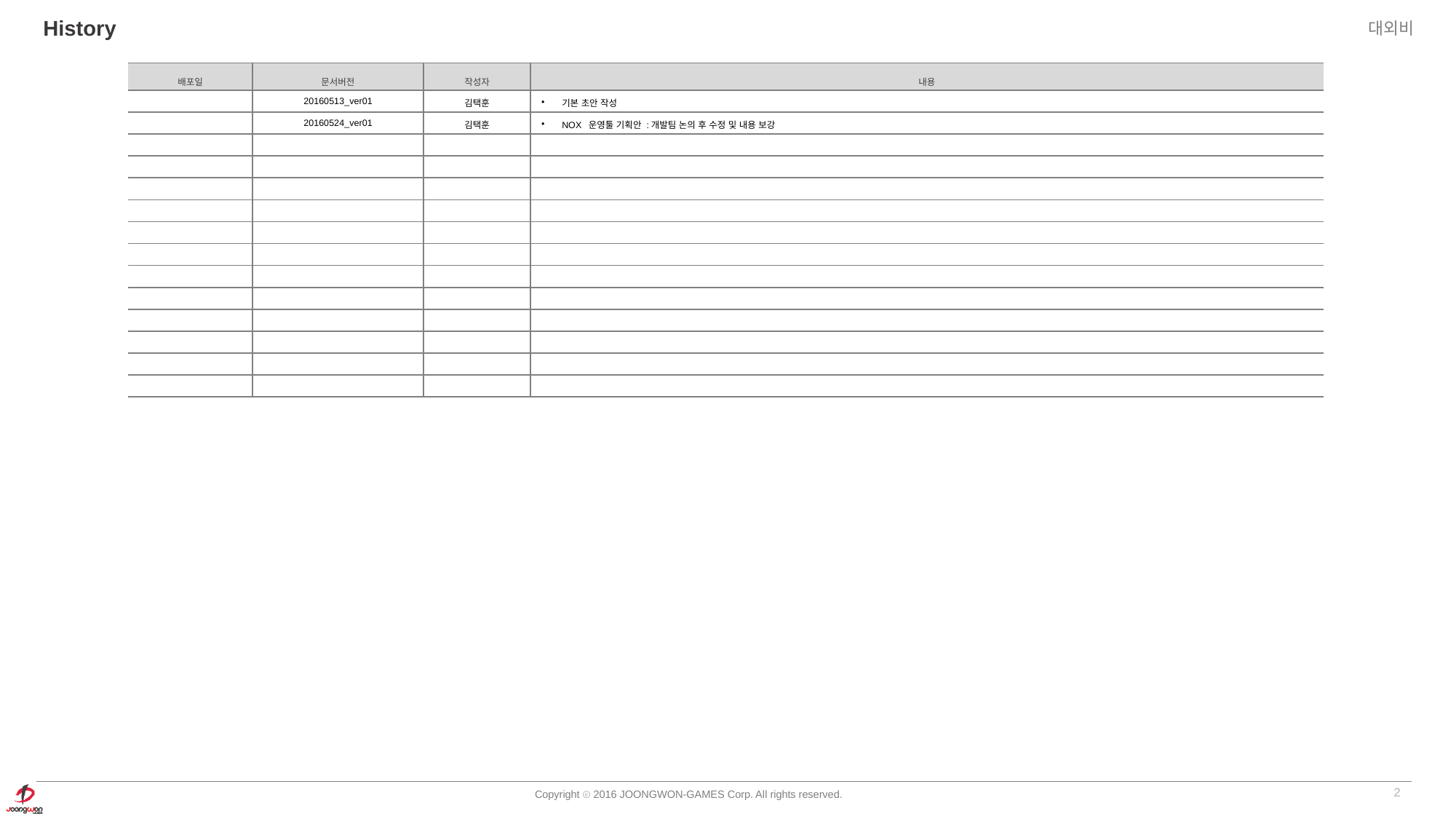

History
| 배포일 | 문서버전 | 작성자 | 내용 |
| --- | --- | --- | --- |
|  | 20160513\_ver01 | 김택훈 | 기본 초안 작성 |
|  | 20160524\_ver01 | 김택훈 | NOX 운영툴 기획안 :개발팀 논의 후 수정 및 내용 보강 |
|  |  |  |  |
|  |  |  |  |
|  |  |  |  |
|  |  |  |  |
|  |  |  |  |
|  |  |  |  |
|  |  |  |  |
|  |  |  |  |
|  |  |  |  |
|  |  |  |  |
|  |  |  |  |
|  |  |  |  |
2